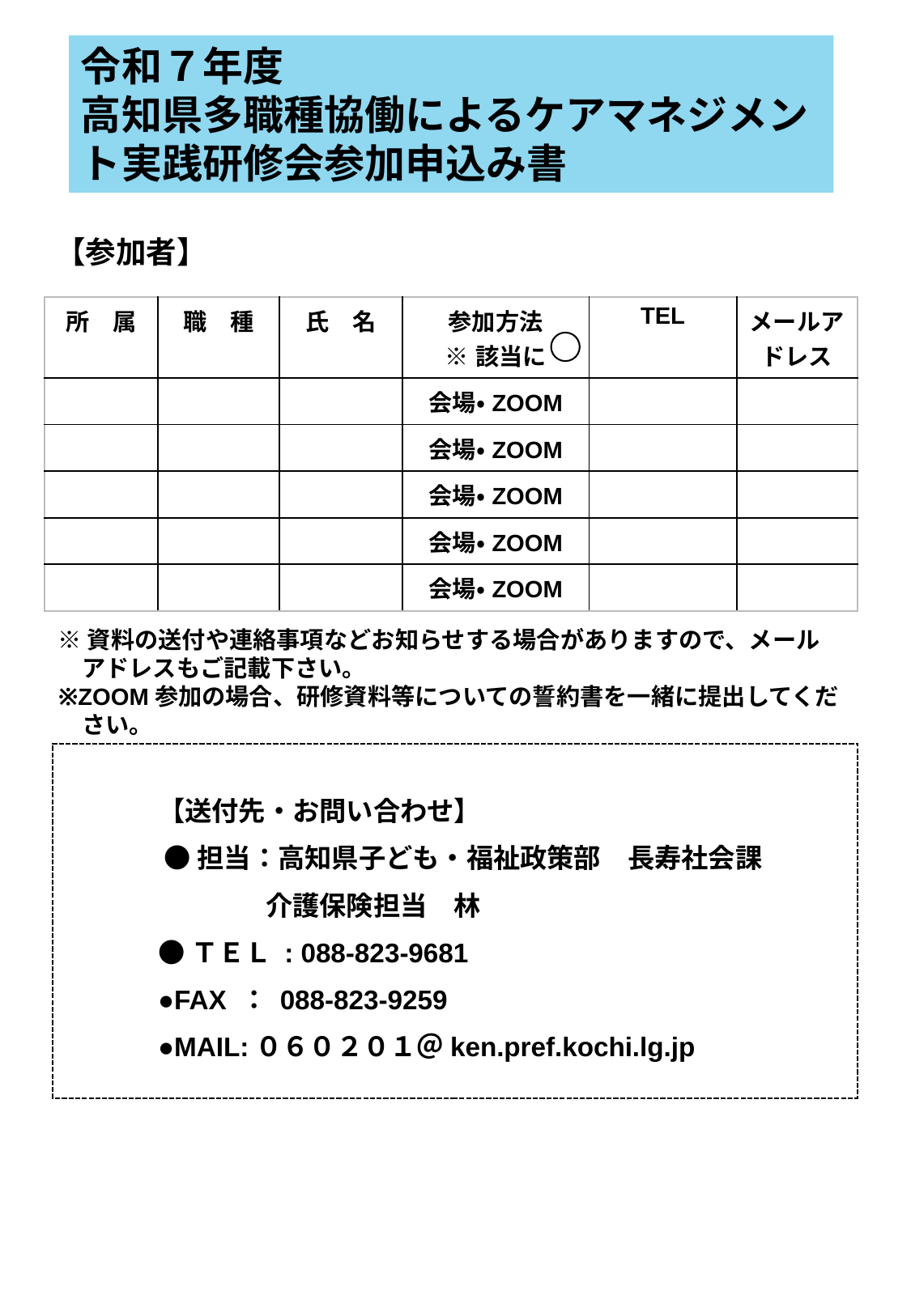

令和７年度
高知県多職種協働によるケアマネジメント実践研修会参加申込み書
【参加者】
| 所　属 | 職　種 | 氏　名 | 参加方法 ※該当に | TEL | メールアドレス |
| --- | --- | --- | --- | --- | --- |
|  |  |  | 会場・ZOOM |  |  |
|  |  |  | 会場・ZOOM |  |  |
|  |  |  | 会場・ZOOM |  |  |
|  |  |  | 会場・ZOOM |  |  |
|  |  |  | 会場・ZOOM |  |  |

※資料の送付や連絡事項などお知らせする場合がありますので、メール
　アドレスもご記載下さい。
※ZOOM参加の場合、研修資料等についての誓約書を一緒に提出してくだ
　さい。
【送付先・お問い合わせ】
 ●担当：高知県子ども・福祉政策部　長寿社会課
　　　　介護保険担当　林
●ＴＥＬ : 088-823-9681
●FAX ： 088-823-9259
●MAIL:０６０２０１＠ken.pref.kochi.lg.jp